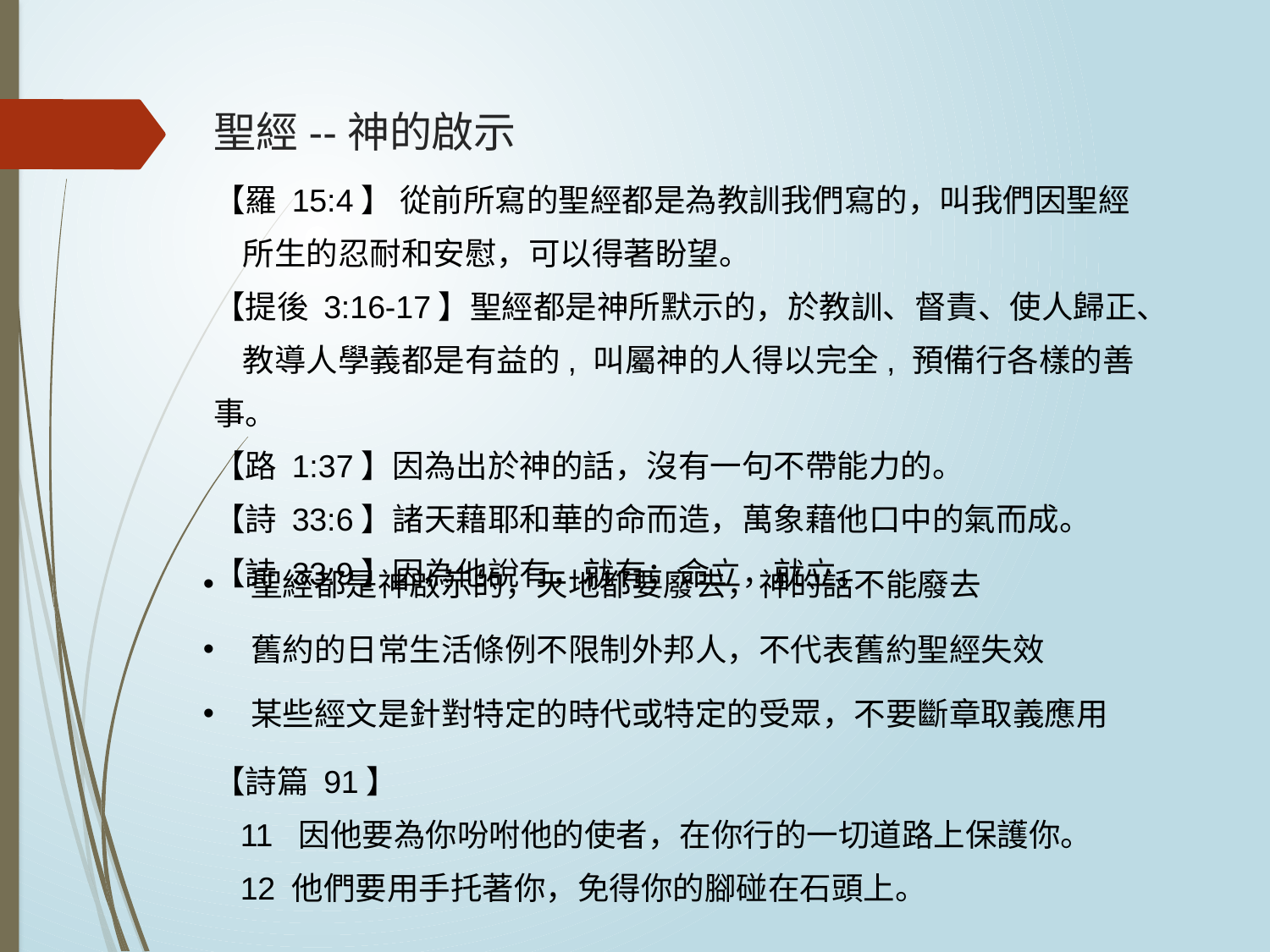

# 聖經--神的啟示
【羅 15:4】 從前所寫的聖經都是為教訓我們寫的，叫我們因聖經
   所生的忍耐和安慰，可以得著盼望。
【提後 3:16-17】聖經都是神所默示的，於教訓、督責、使人歸正、
   教導人學義都是有益的, 叫屬神的人得以完全, 預備行各樣的善事。
【路 1:37】因為出於神的話，沒有一句不帶能力的。
【詩 33:6】諸天藉耶和華的命而造，萬象藉他口中的氣而成。
【詩 33:9】因為他說有，就有；命立，就立。
聖經都是神啟示的，天地都要廢去，神的話不能廢去
舊約的日常生活條例不限制外邦人，不代表舊約聖經失效
某些經文是針對特定的時代或特定的受眾，不要斷章取義應用
【詩篇 91】
   11  因他要為你吩咐他的使者，在你行的一切道路上保護你。
   12 他們要用手托著你，免得你的腳碰在石頭上。